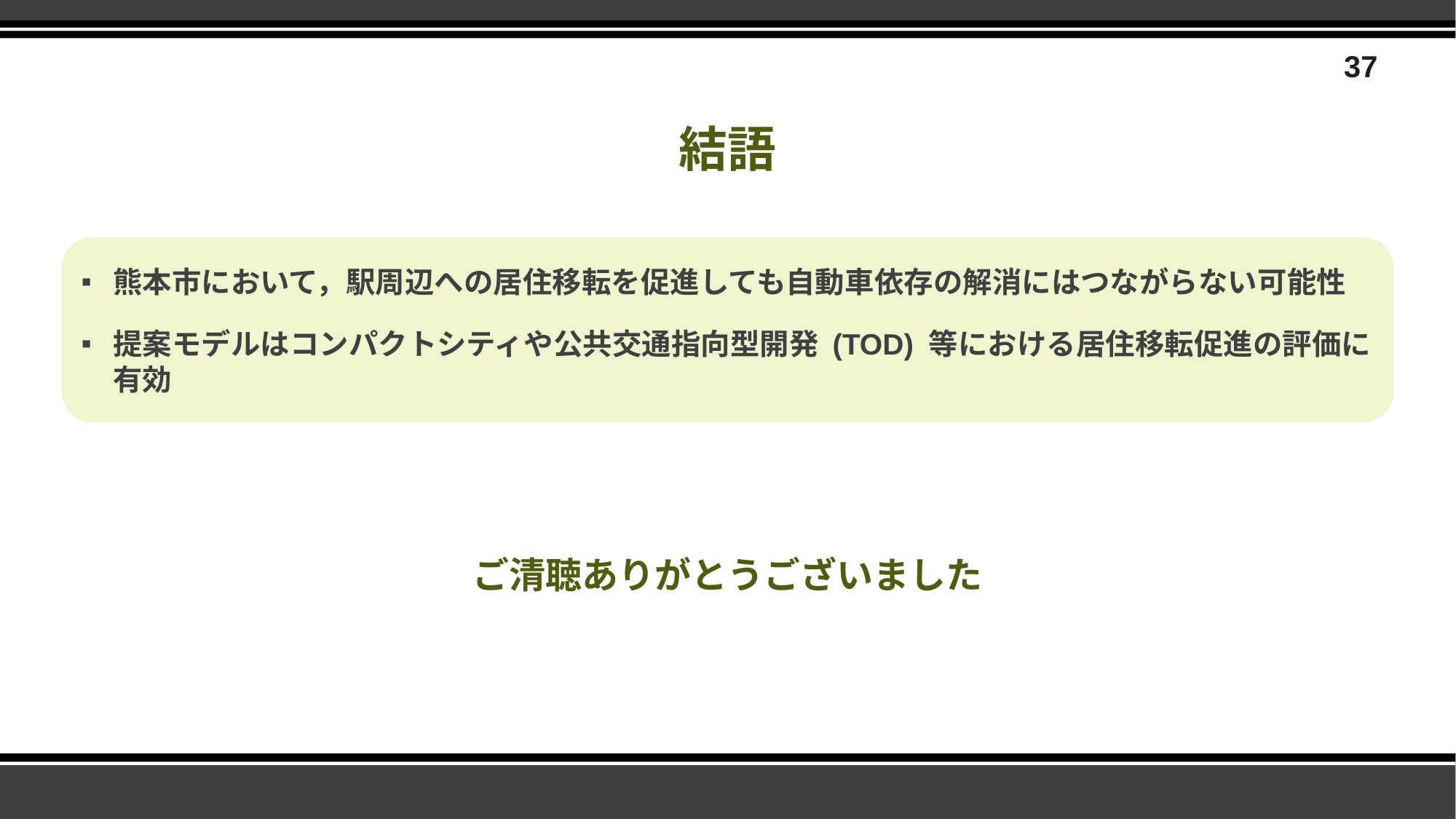

37
# 結語

熊本市において，駅周辺への居住移転を促進しても自動車依存の解消にはつながらない可能性
提案モデルはコンパクトシティや公共交通指向型開発 (TOD) 等における居住移転促進の評価に有効
ご清聴ありがとうございました